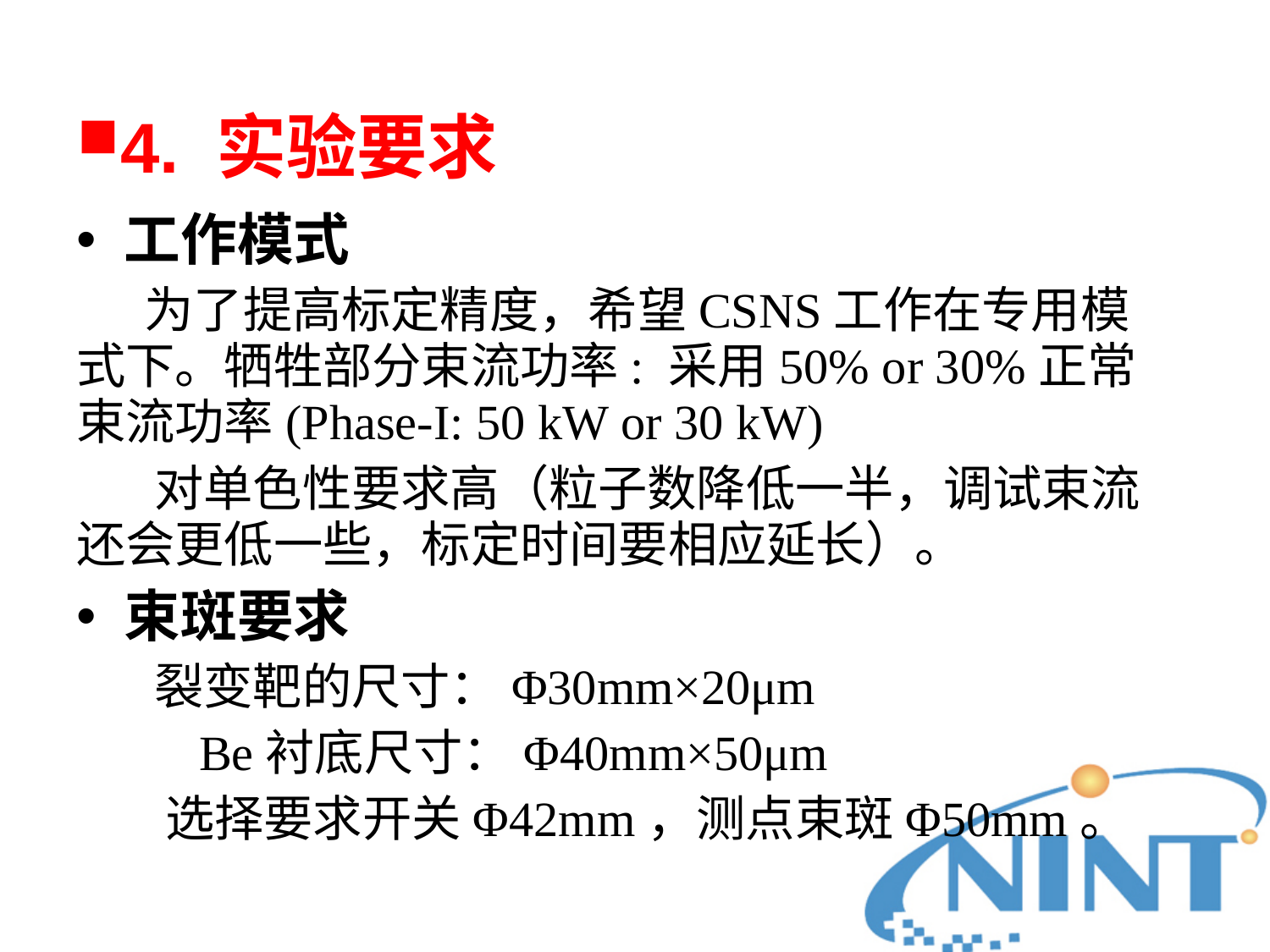

4. 实验要求
工作模式
     为了提高标定精度，希望CSNS工作在专用模式下。牺牲部分束流功率: 采用50% or 30%正常束流功率(Phase-I: 50 kW or 30 kW)
      对单色性要求高（粒子数降低一半，调试束流还会更低一些，标定时间要相应延长）。
束斑要求
      裂变靶的尺寸：Φ30mm×20μm
          Be衬底尺寸：Φ40mm×50μm
       选择要求开关Φ42mm，测点束斑Φ50mm。